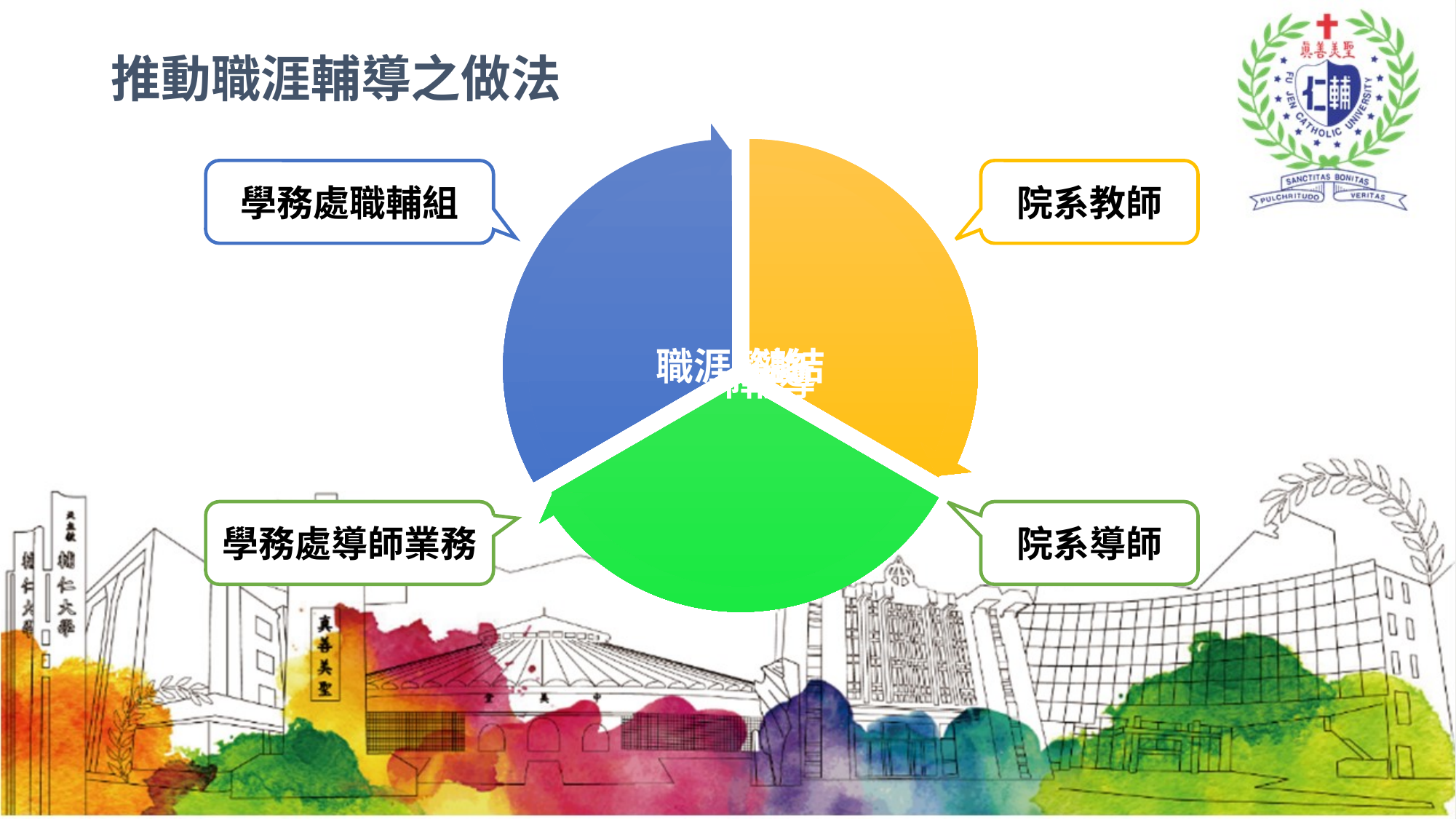

# 推動職涯輔導之做法
課程鏈結
導師輔導
職涯諮詢
院系教師
學務處職輔組
學務處導師業務
院系導師